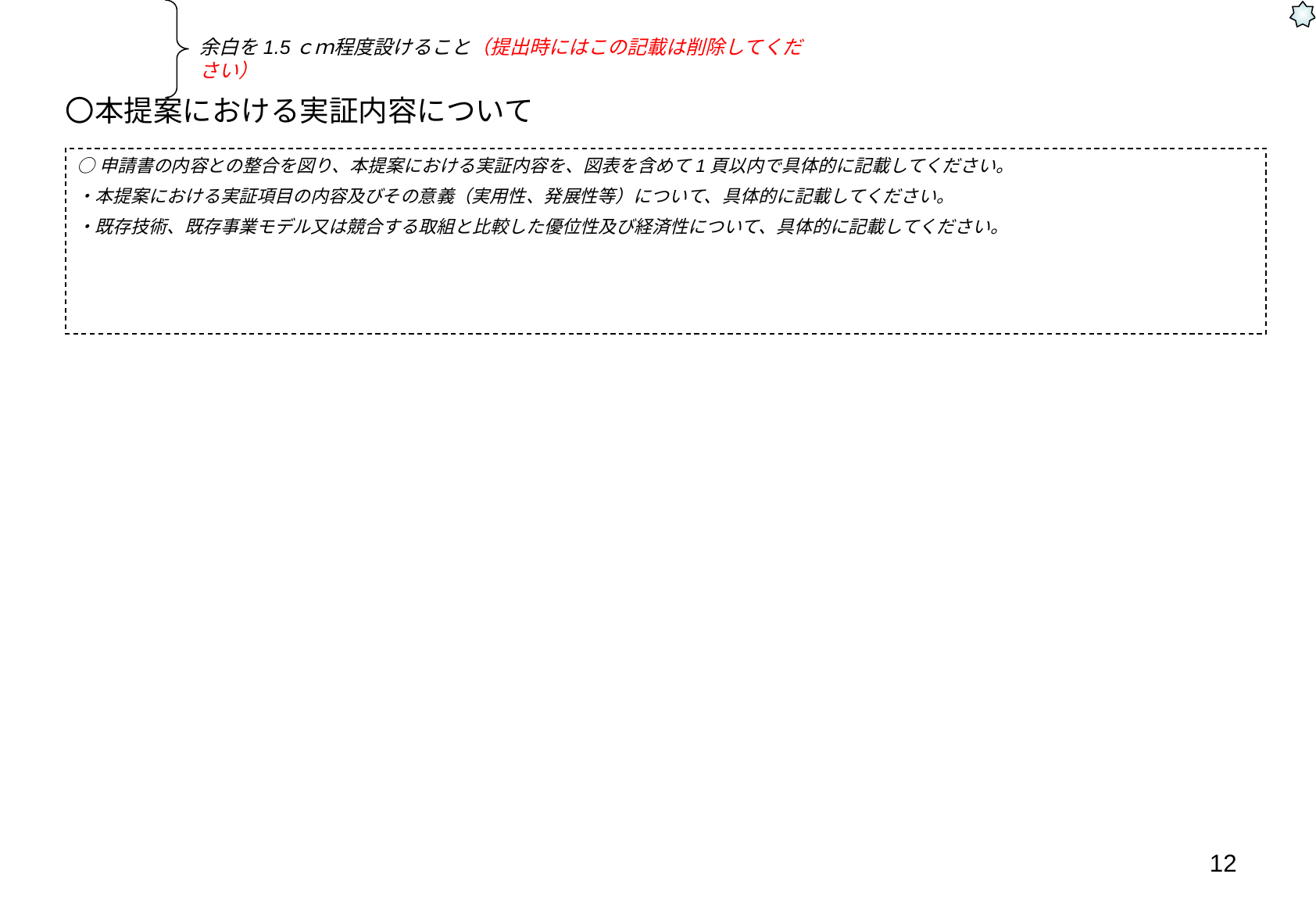

余白を1.5ｃｍ程度設けること（提出時にはこの記載は削除してください）
〇本提案における実証内容について
○申請書の内容との整合を図り、本提案における実証内容を、図表を含めて1頁以内で具体的に記載してください。
・本提案における実証項目の内容及びその意義（実用性、発展性等）について、具体的に記載してください｡
・既存技術、既存事業モデル又は競合する取組と比較した優位性及び経済性について、具体的に記載してください。

12